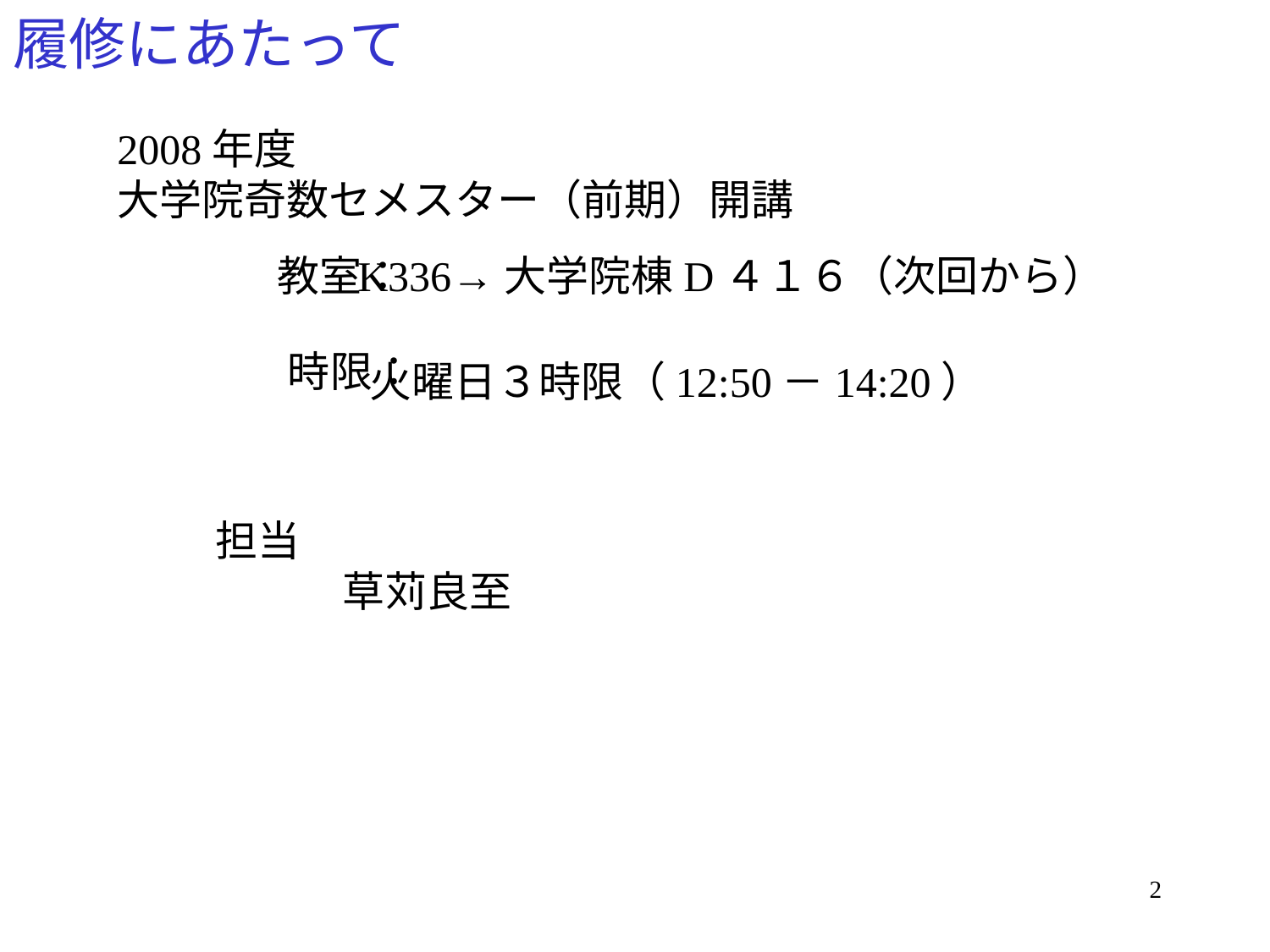

# 履修にあたって
2008年度
大学院奇数セメスター（前期）開講
教室：
K336→大学院棟D４１６（次回から）
時限：
火曜日３時限（12:50－14:20）
担当
	草苅良至
2